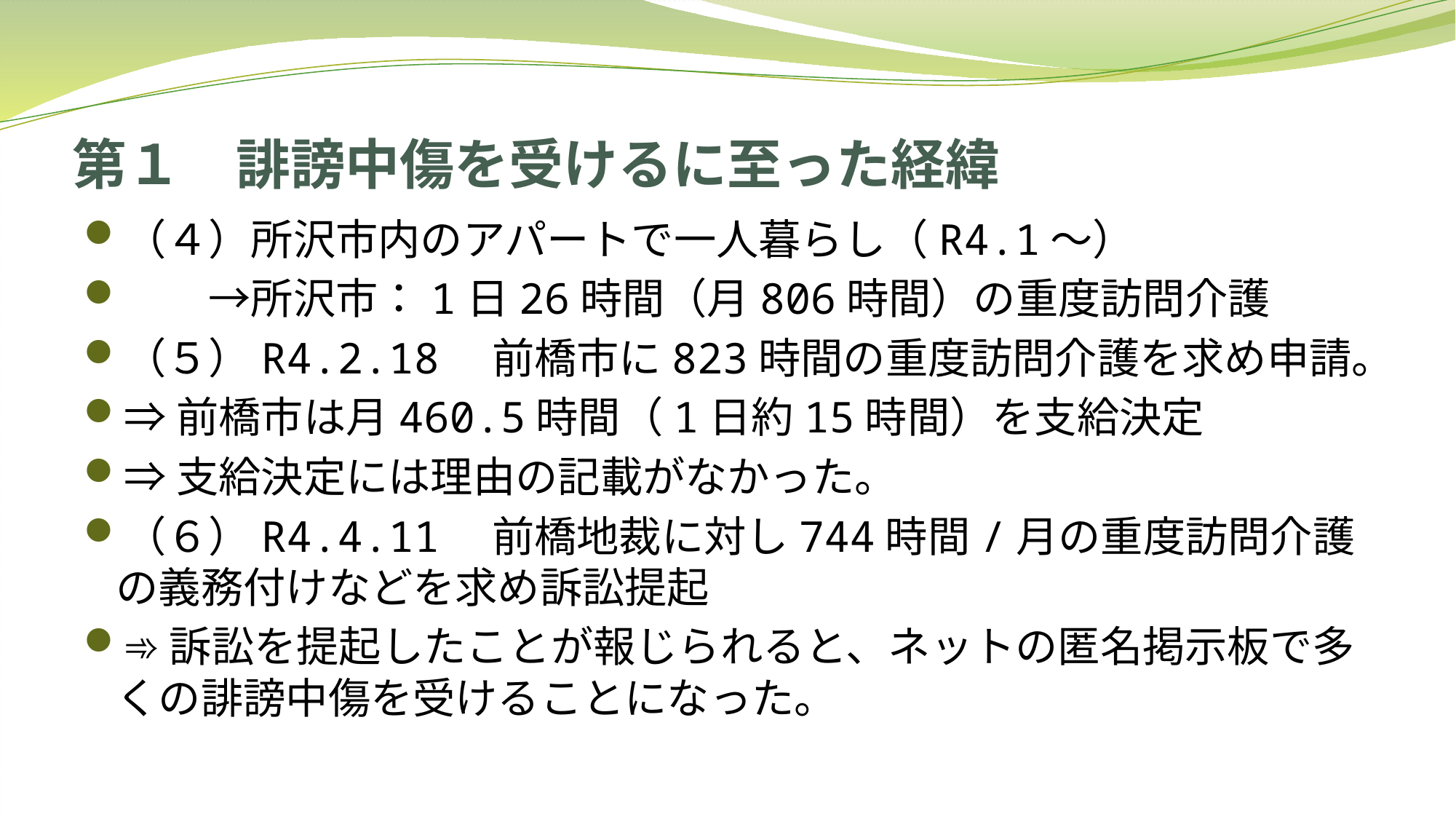

# 第１　誹謗中傷を受けるに至った経緯
（４）所沢市内のアパートで一人暮らし（R4.1～）
　　→所沢市：1日26時間（月806時間）の重度訪問介護
（５）R4.2.18　前橋市に823時間の重度訪問介護を求め申請。
⇒前橋市は月460.5時間（1日約15時間）を支給決定
⇒支給決定には理由の記載がなかった。
（６）R4.4.11　前橋地裁に対し744時間/月の重度訪問介護の義務付けなどを求め訴訟提起
➾訴訟を提起したことが報じられると、ネットの匿名掲示板で多くの誹謗中傷を受けることになった。